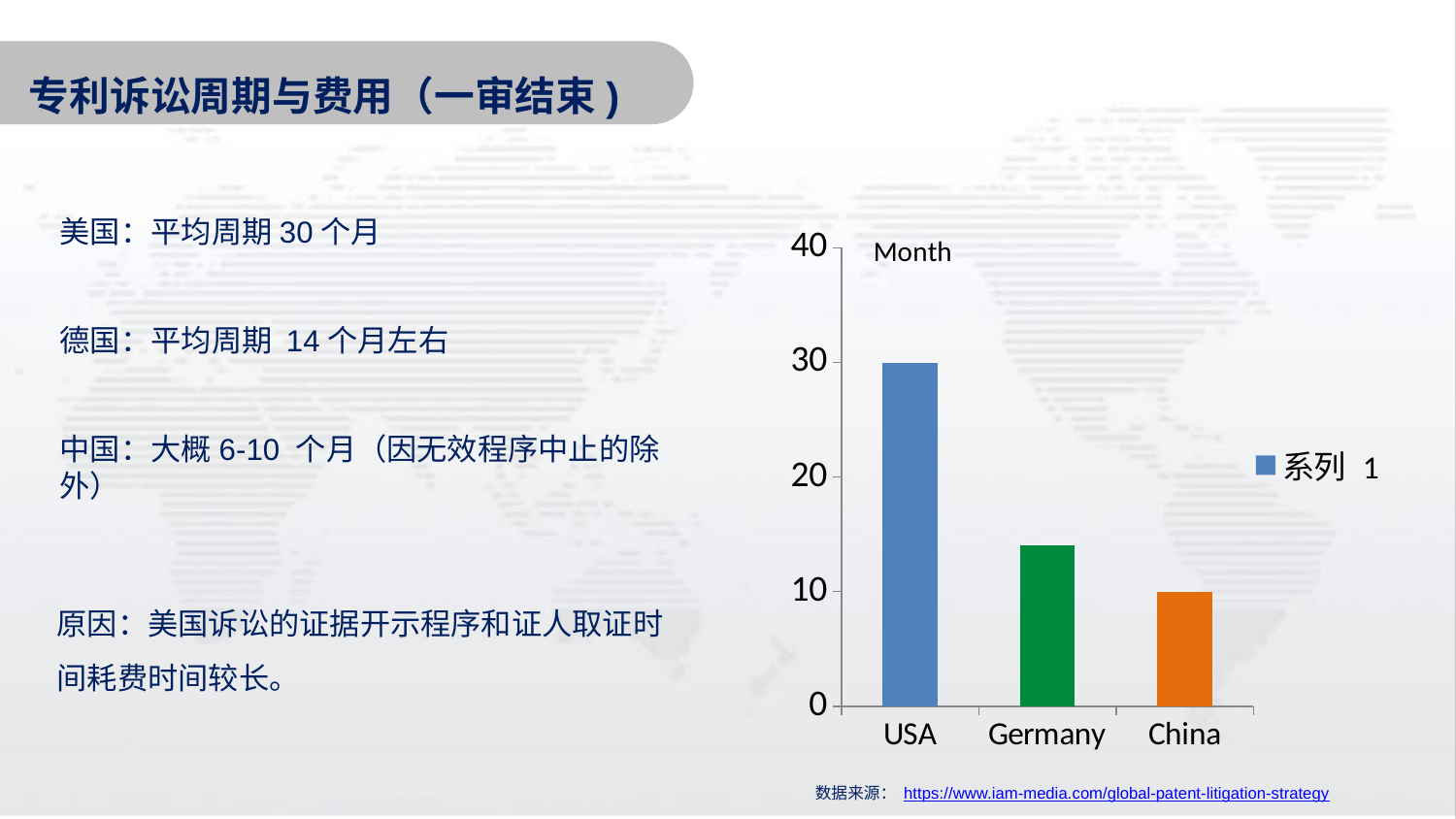

专利诉讼周期与费用（一审结束)

### Chart

| Category | 系列 1 |
|---|---|
| USA | 30.0 |
| Germany | 14.0 |
| China | 10.0 |
美国：平均周期30个月

德国：平均周期 14个月左右

中国：大概6-10 个月（因无效程序中止的除外）
原因：美国诉讼的证据开示程序和证人取证时间耗费时间较长。
 数据来源： https://www.iam-media.com/global-patent-litigation-strategy